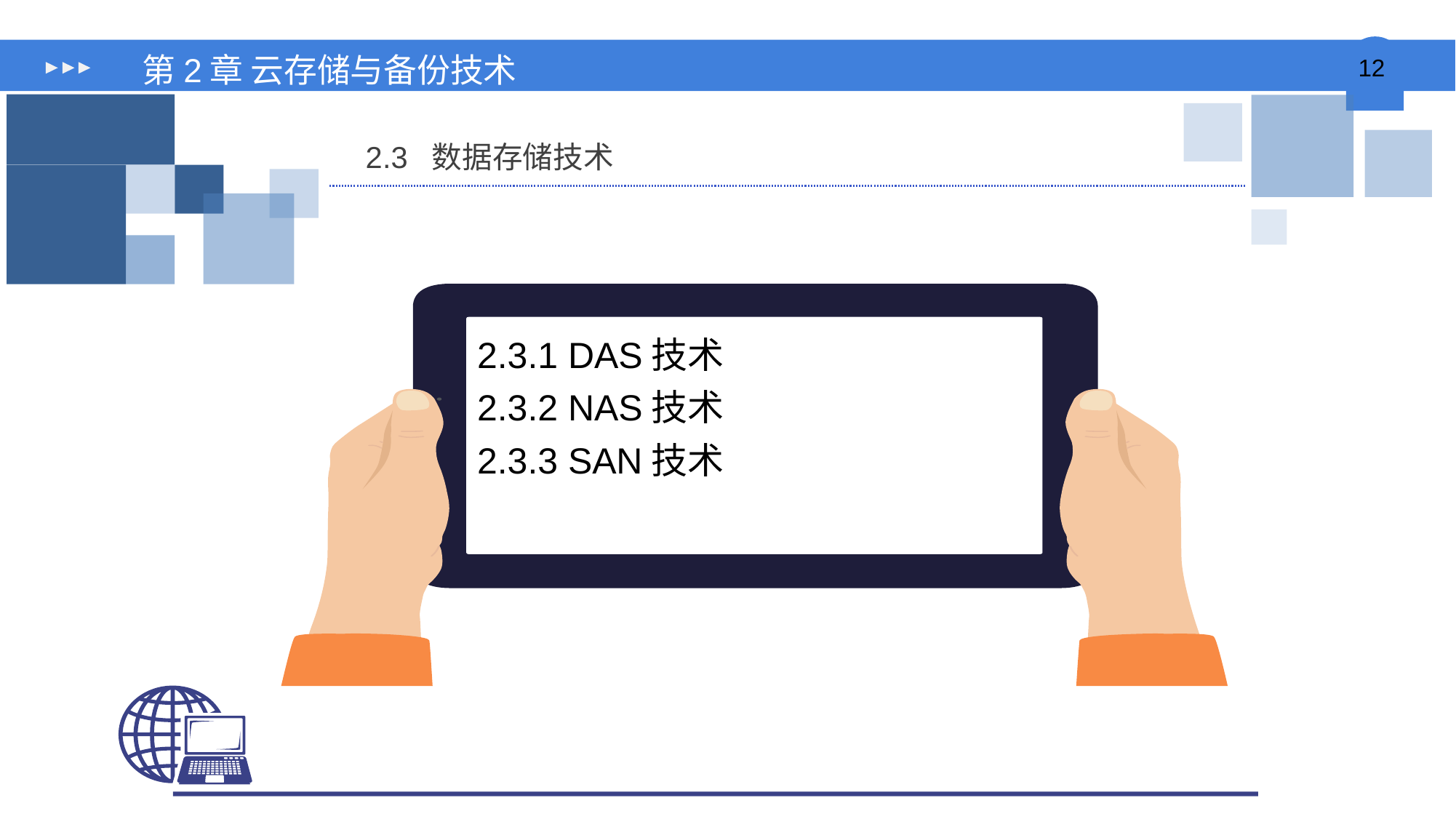

# 第2章 云存储与备份技术
2.3  数据存储技术

2.3.1 DAS技术
2.3.2 NAS技术
2.3.3 SAN技术